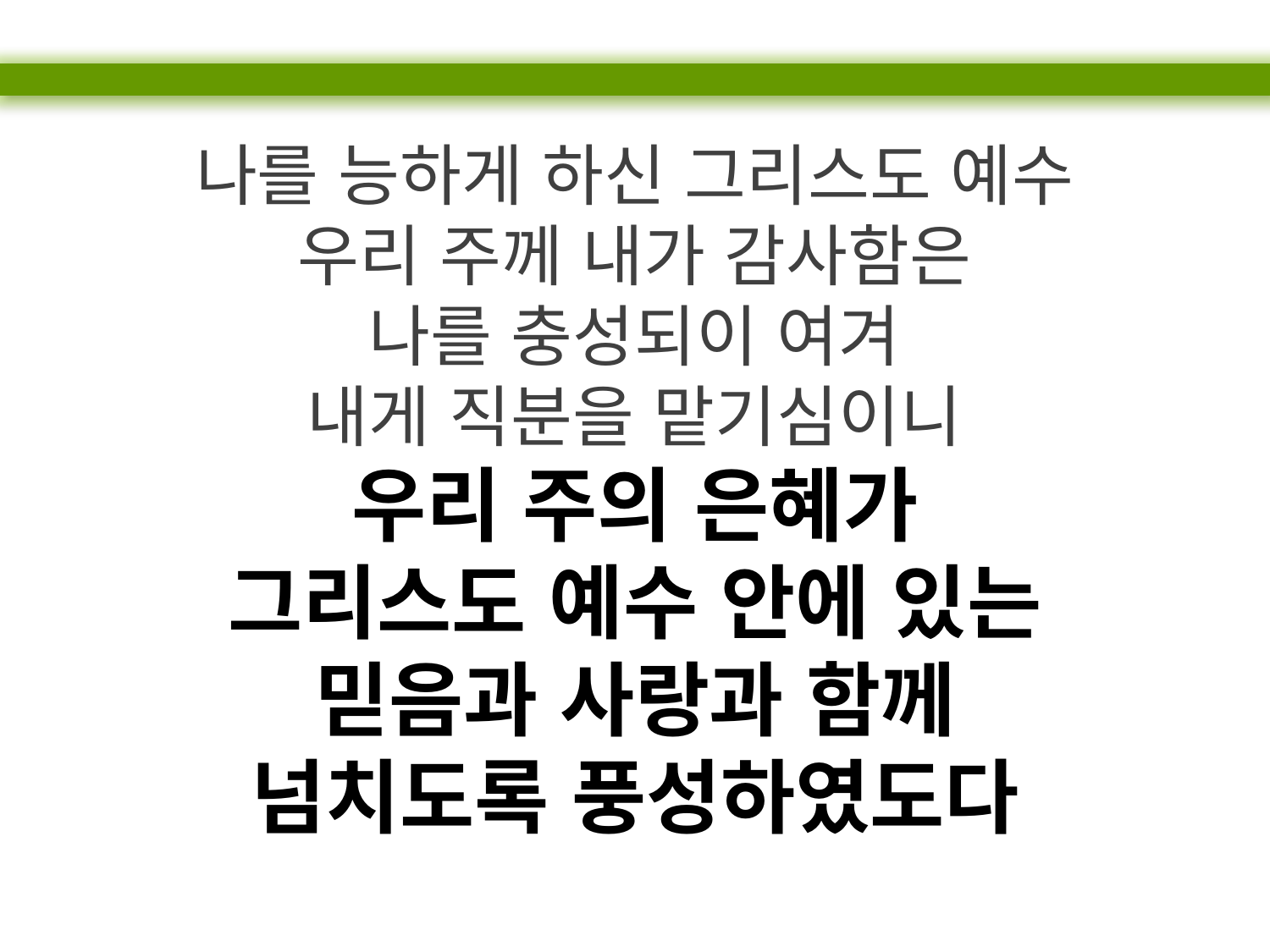

나를 능하게 하신 그리스도 예수
우리 주께 내가 감사함은
나를 충성되이 여겨
내게 직분을 맡기심이니
우리 주의 은혜가
그리스도 예수 안에 있는
믿음과 사랑과 함께
넘치도록 풍성하였도다